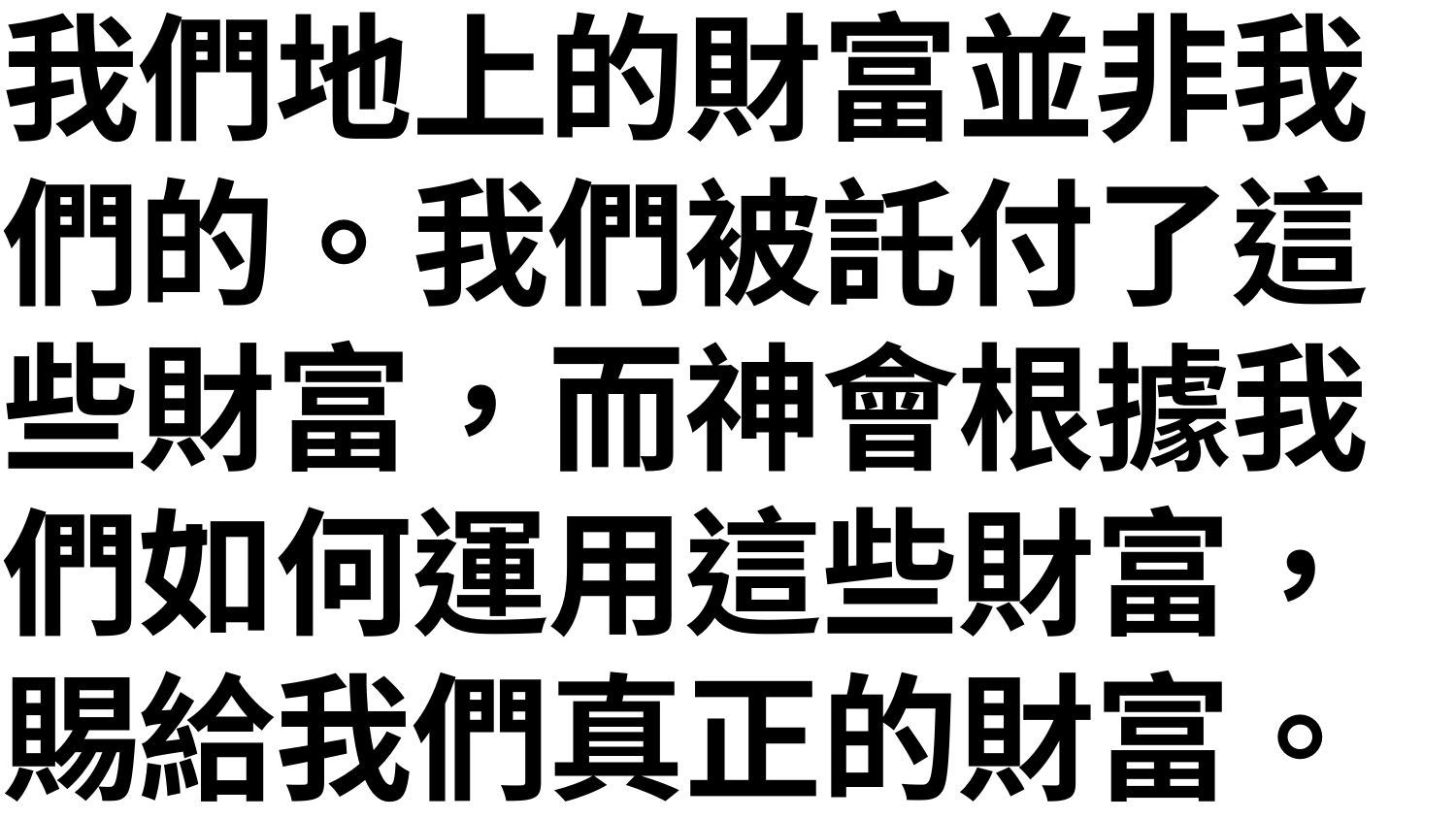

我們地上的財富並非我們的。我們被託付了這些財富，而神會根據我們如何運用這些財富，賜給我們真正的財富。